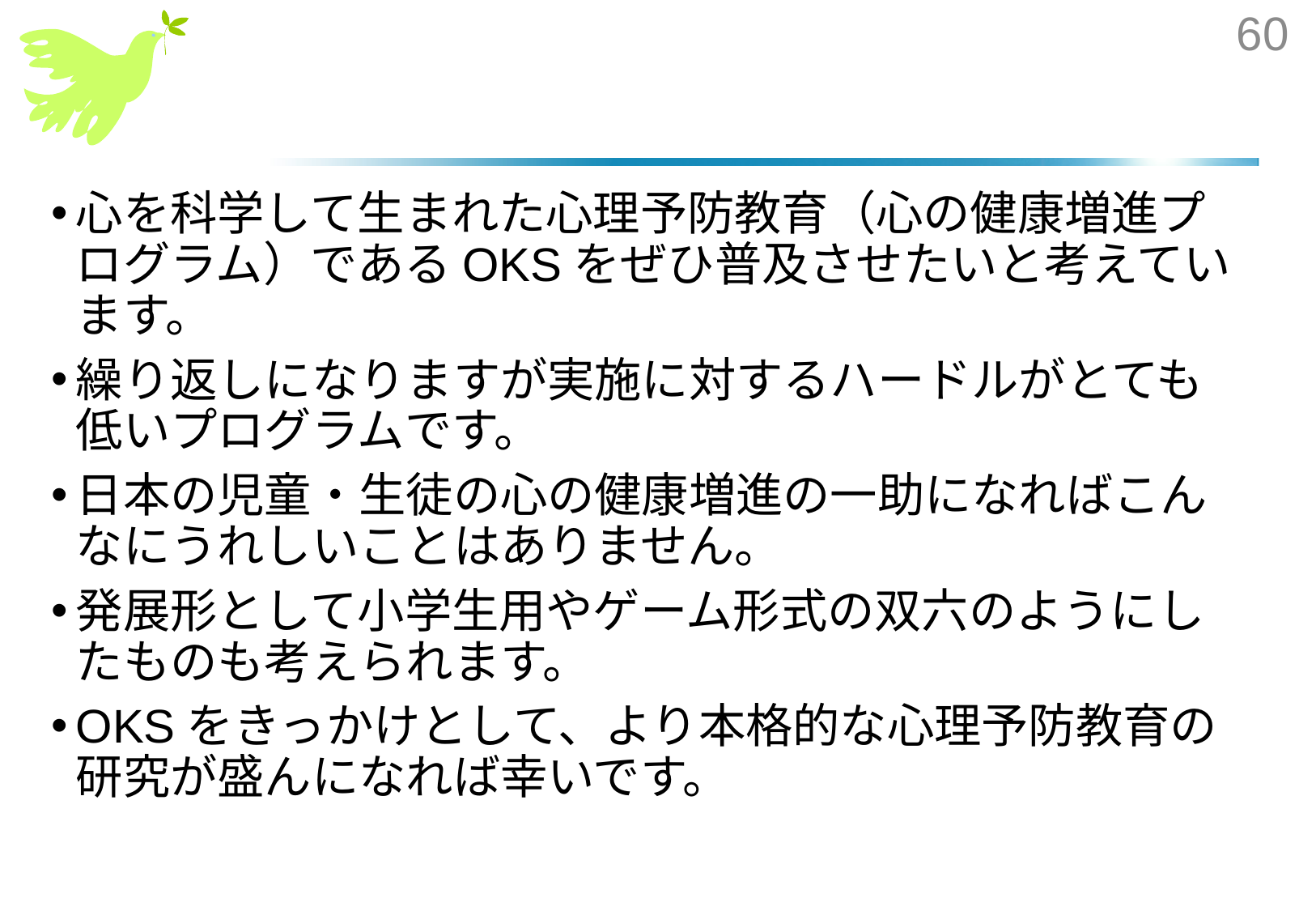

60
#
心を科学して生まれた心理予防教育（心の健康増進プログラム）であるOKSをぜひ普及させたいと考えています。
繰り返しになりますが実施に対するハードルがとても低いプログラムです。
日本の児童・生徒の心の健康増進の一助になればこんなにうれしいことはありません。
発展形として小学生用やゲーム形式の双六のようにしたものも考えられます。
OKSをきっかけとして、より本格的な心理予防教育の研究が盛んになれば幸いです。